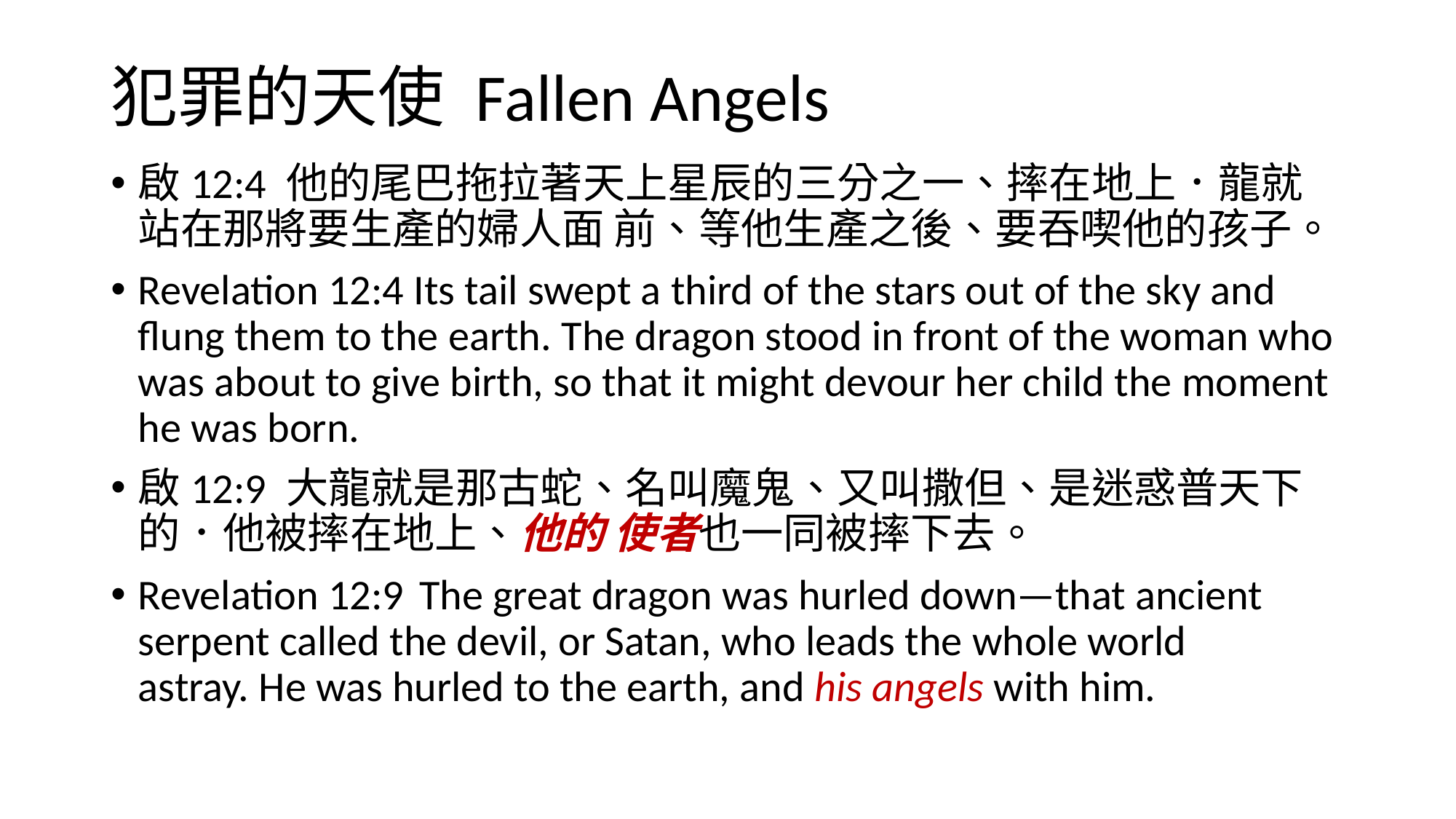

# 犯罪的天使 Fallen Angels
啟12:4 他的尾巴拖拉著天上星辰的三分之一、摔在地上．龍就站在那將要生產的婦人面 前、等他生產之後、要吞喫他的孩子。
Revelation 12:4 Its tail swept a third of the stars out of the sky and flung them to the earth. The dragon stood in front of the woman who was about to give birth, so that it might devour her child the moment he was born.
啟12:9 大龍就是那古蛇、名叫魔鬼、又叫撒但、是迷惑普天下的．他被摔在地上、他的 使者也一同被摔下去。
Revelation 12:9  The great dragon was hurled down—that ancient serpent called the devil, or Satan, who leads the whole world astray. He was hurled to the earth, and his angels with him.